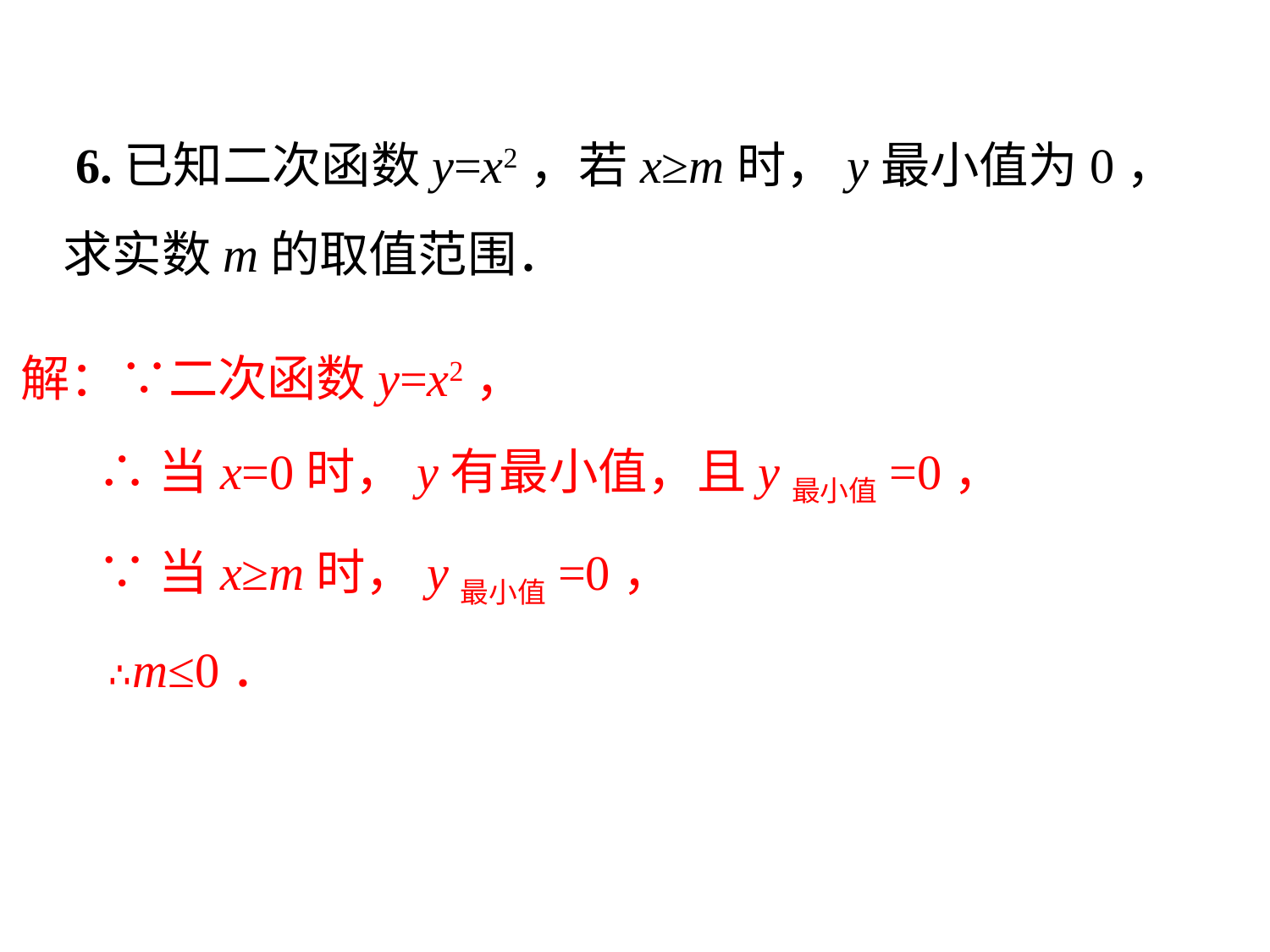

6.已知二次函数y=x2，若x≥m时，y最小值为0，求实数m的取值范围．
解：∵二次函数y=x2，
       ∴当x=0时，y有最小值，且y最小值=0，
       ∵当x≥m时，y最小值=0，
       ∴m≤0．